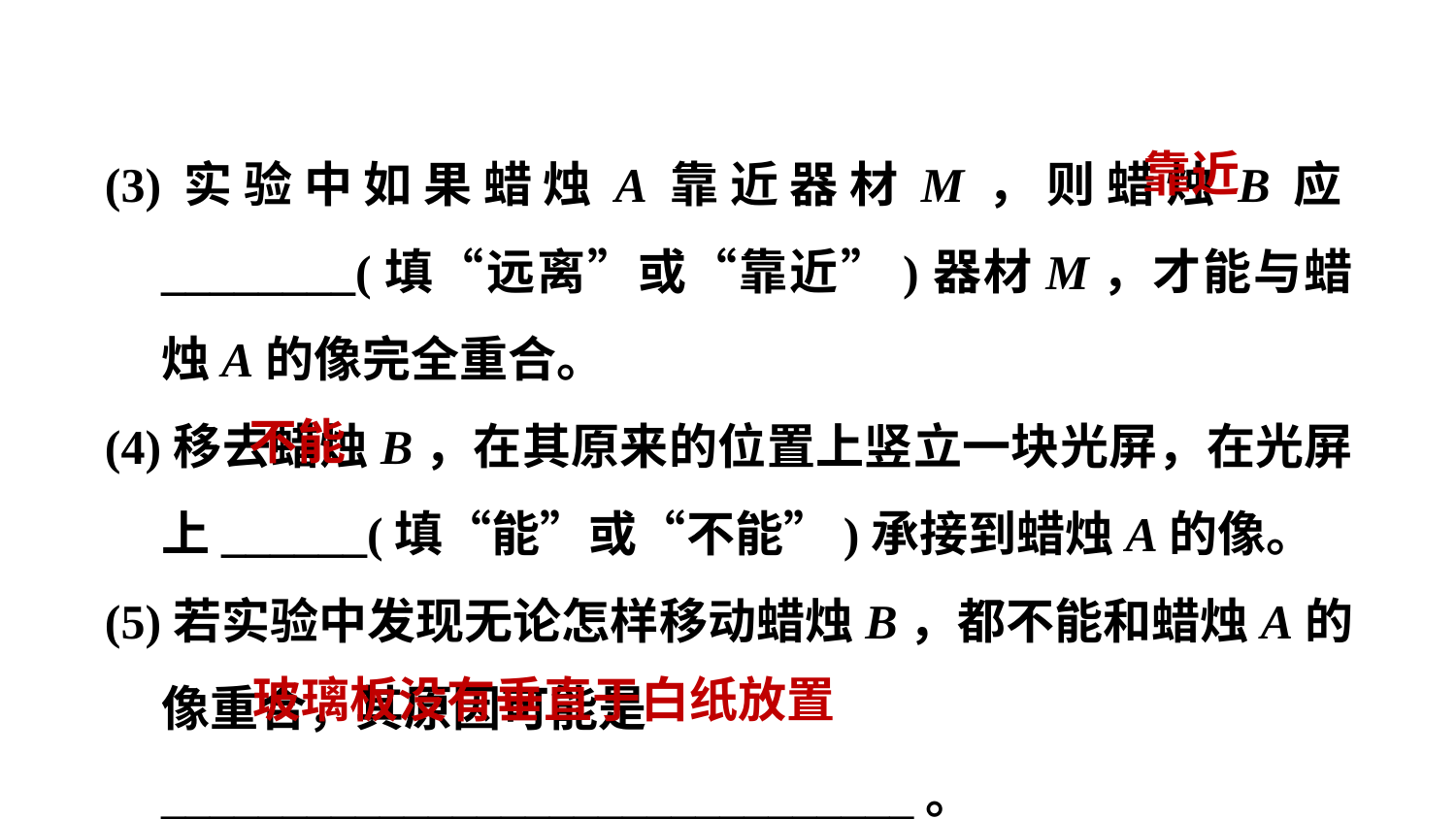

靠近
(3)实验中如果蜡烛A靠近器材M，则蜡烛B应________(填“远离”或“靠近”)器材M，才能与蜡烛A的像完全重合。
(4)移去蜡烛B，在其原来的位置上竖立一块光屏，在光屏上______(填“能”或“不能”)承接到蜡烛A的像。
(5)若实验中发现无论怎样移动蜡烛B，都不能和蜡烛A的像重合，其原因可能是
	_______________________________。
不能
玻璃板没有垂直于白纸放置